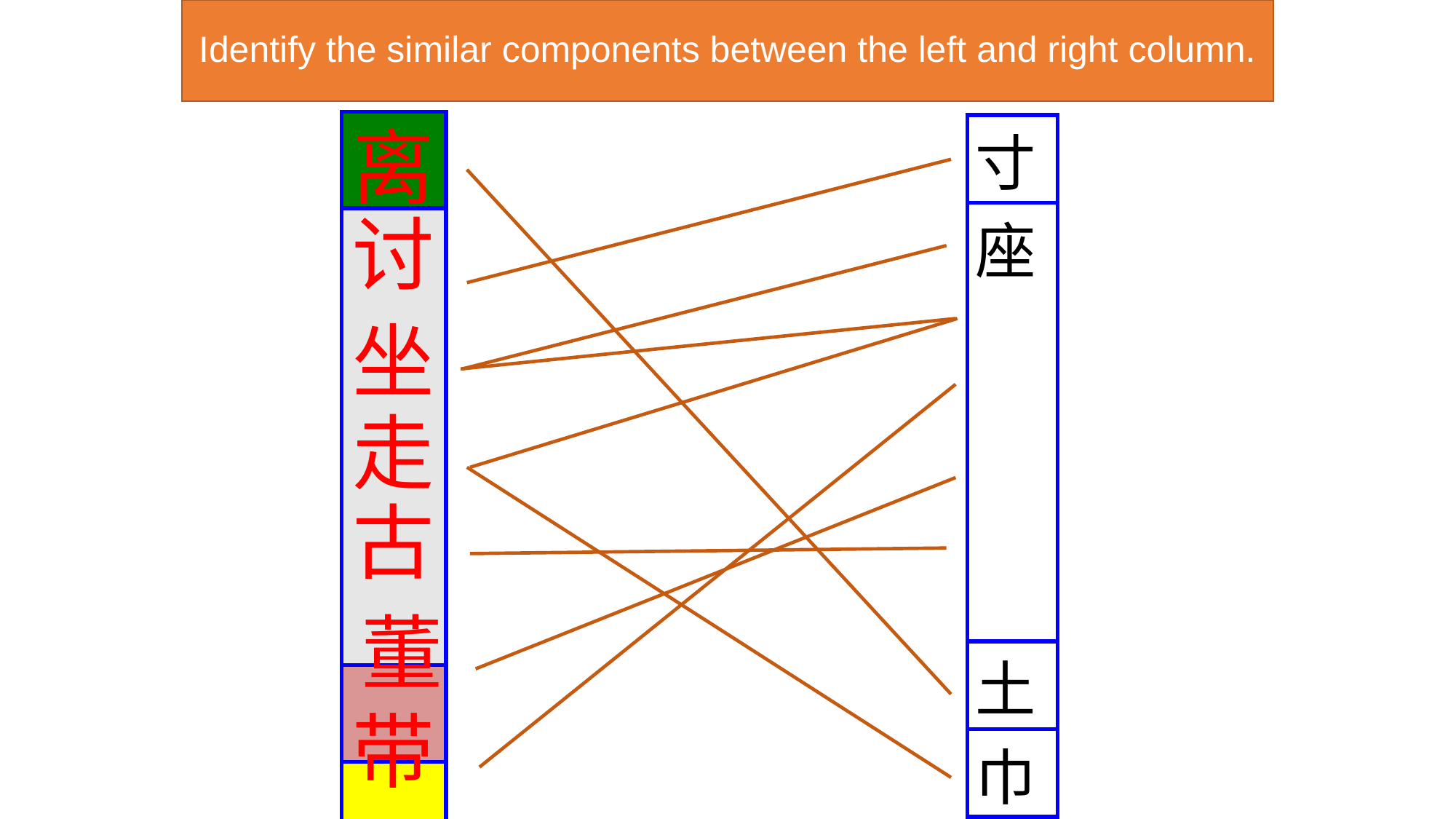

# Identify the similar components between the left and right column.
离
|  |
| --- |
|  |
|  |
|  |
|  |
|  |
|  |
| 寸 |
| --- |
| 座 |
| 土 |
| 巾 |
| 里 |
| 口 |
| 匕 |
| 凶 |
| 起 |
讨
坐
走
古
董
带